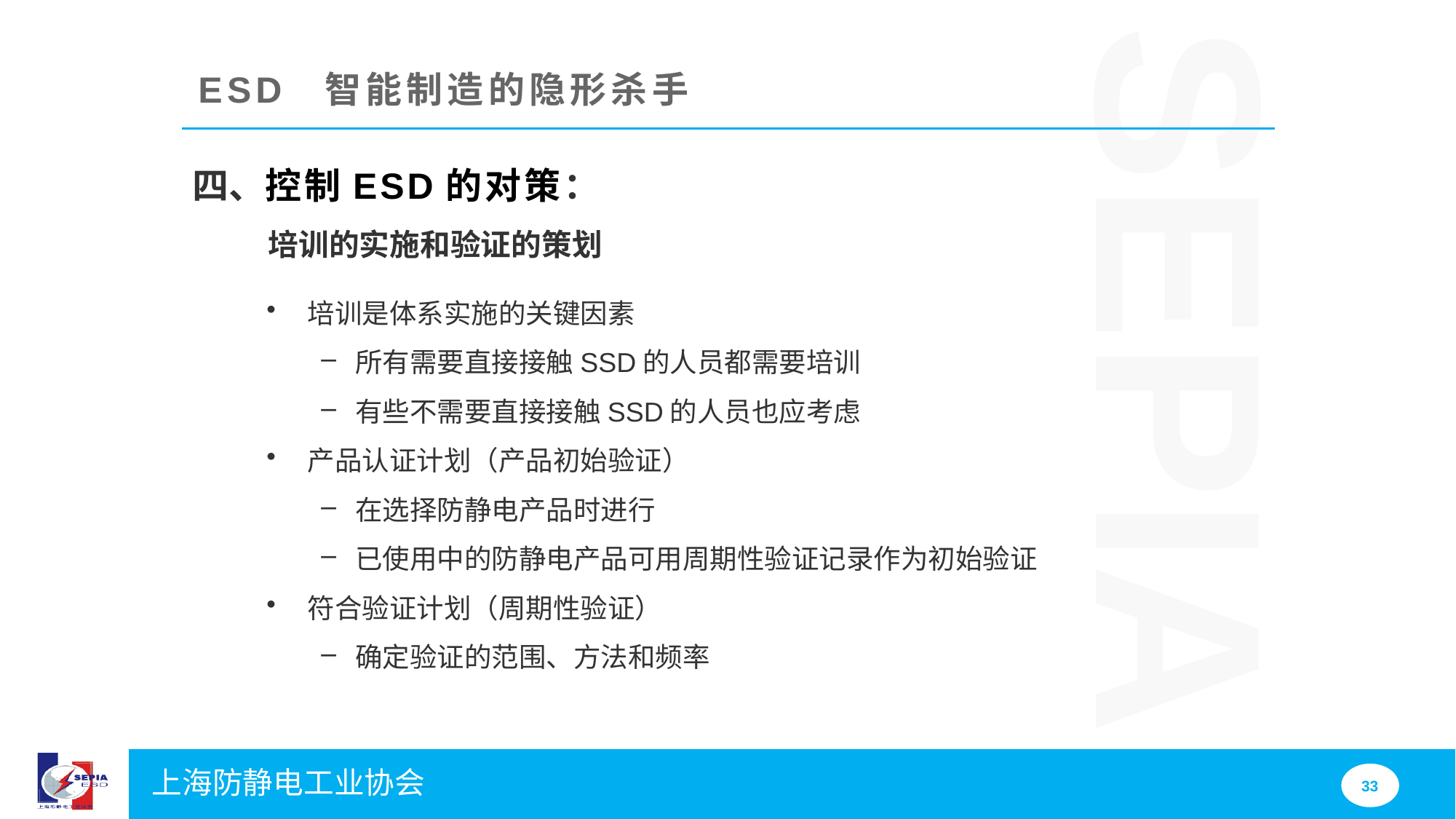

ESD  智能制造的隐形杀手
四、控制ESD的对策：
培训的实施和验证的策划
培训是体系实施的关键因素
所有需要直接接触SSD的人员都需要培训
有些不需要直接接触SSD的人员也应考虑
产品认证计划（产品初始验证）
在选择防静电产品时进行
已使用中的防静电产品可用周期性验证记录作为初始验证
符合验证计划（周期性验证）
确定验证的范围、方法和频率